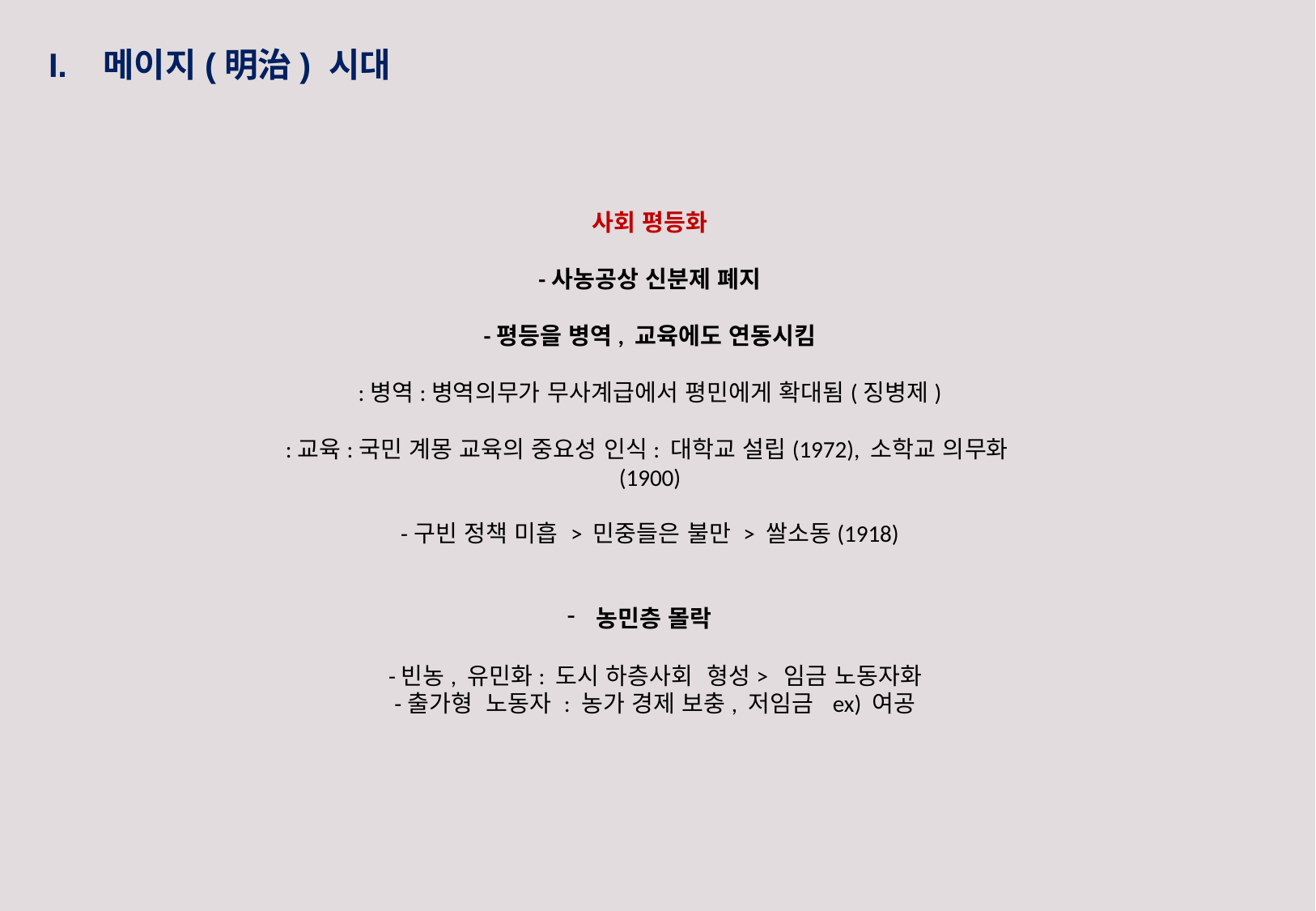

I.   메이지(明治) 시대
사회 평등화

-사농공상 신분제 폐지

-평등을 병역, 교육에도 연동시킴

:병역:병역의무가 무사계급에서 평민에게 확대됨(징병제)

:교육:국민 계몽 교육의 중요성 인식: 대학교 설립(1972), 소학교 의무화(1900)

-구빈 정책 미흡 > 민중들은 불만 > 쌀소동(1918)

농민층 몰락

  -빈농, 유민화: 도시 하층사회  형성>  임금 노동자화
  -출가형  노동자 : 농가 경제 보충, 저임금  ex) 여공